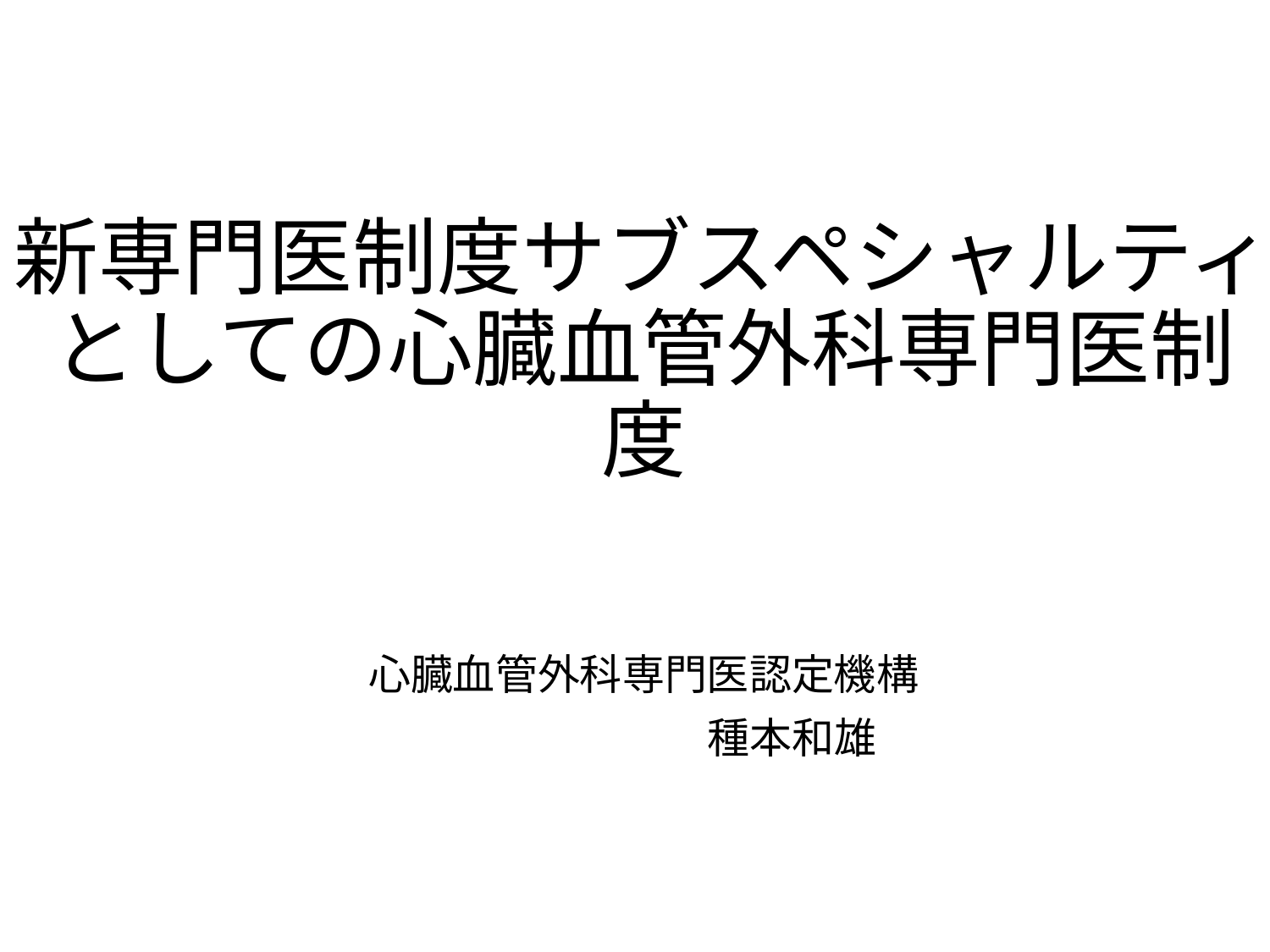

# 新専門医制度サブスペシャルティとしての心臓血管外科専門医制度
心臓血管外科専門医認定機構
　　　　　　　種本和雄